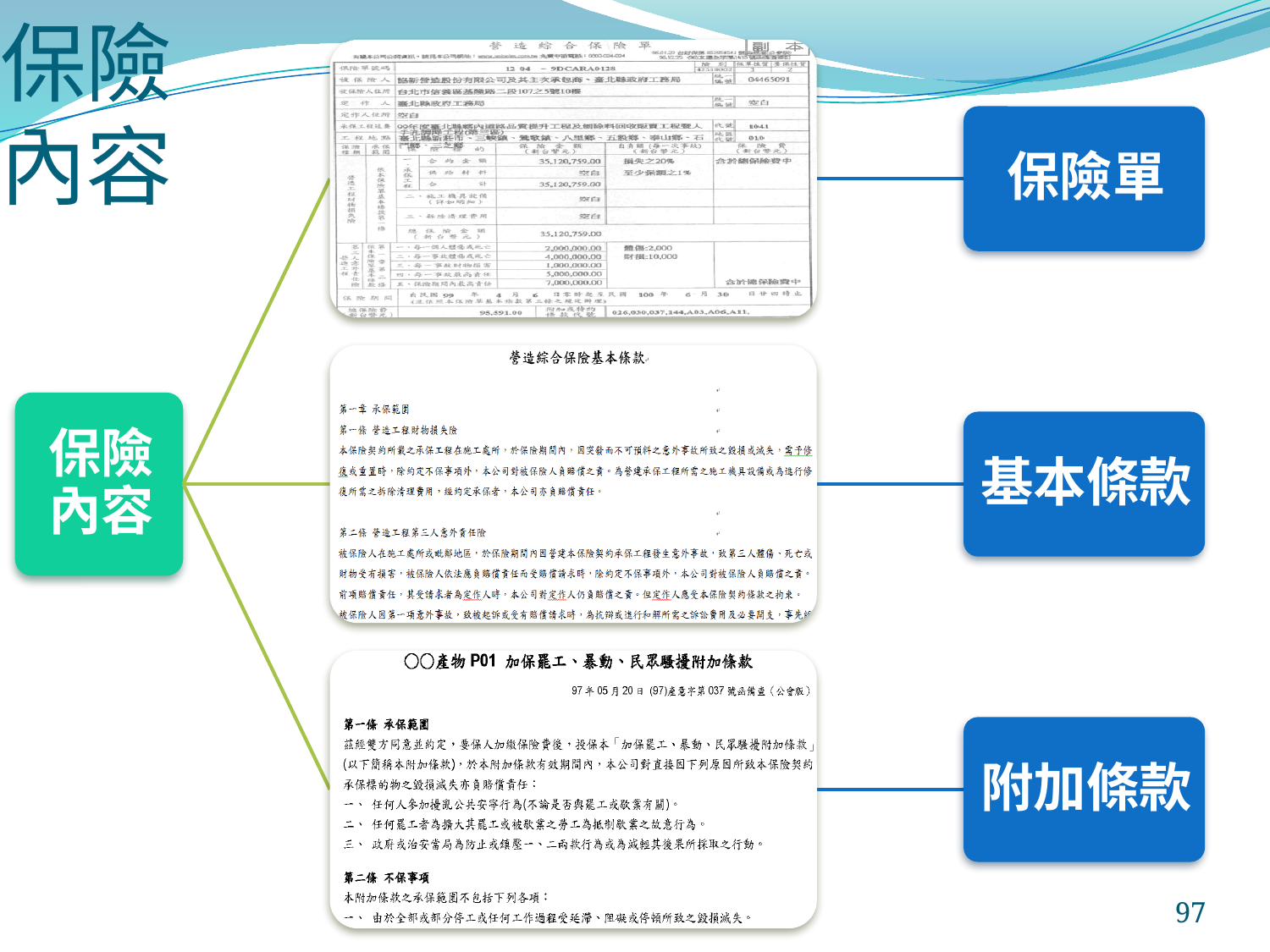

# 保險內容
保險內容

保險單

基本條款

附加條款
97